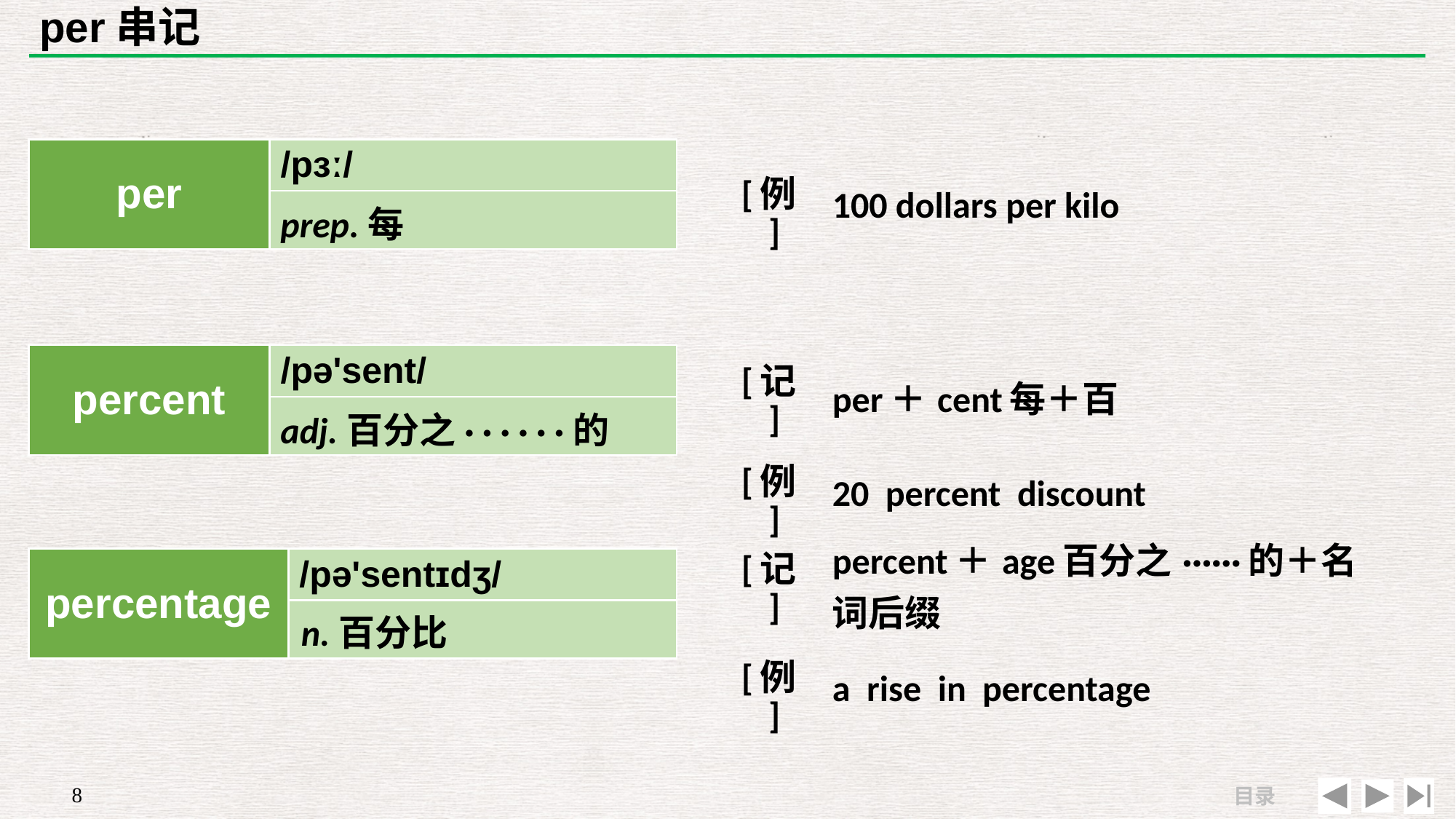

# per串记

|  |  |
| --- | --- |
| [例] | 100 dollars per kilo |
| per | /pɜː/ |
| --- | --- |
|  |  |
prep.每
| percent | /pə'sent/ |
| --- | --- |
|  |  |
| [记] | per＋cent每＋百 |
| --- | --- |
| [例] | 20 percent discount |
adj.百分之· · · · · ·的
| [记] | percent＋age百分之······的＋名词后缀 |
| --- | --- |
| [例] | a rise in percentage |
| percentage | /pə'sentɪdʒ/ |
| --- | --- |
|  |  |
n.百分比